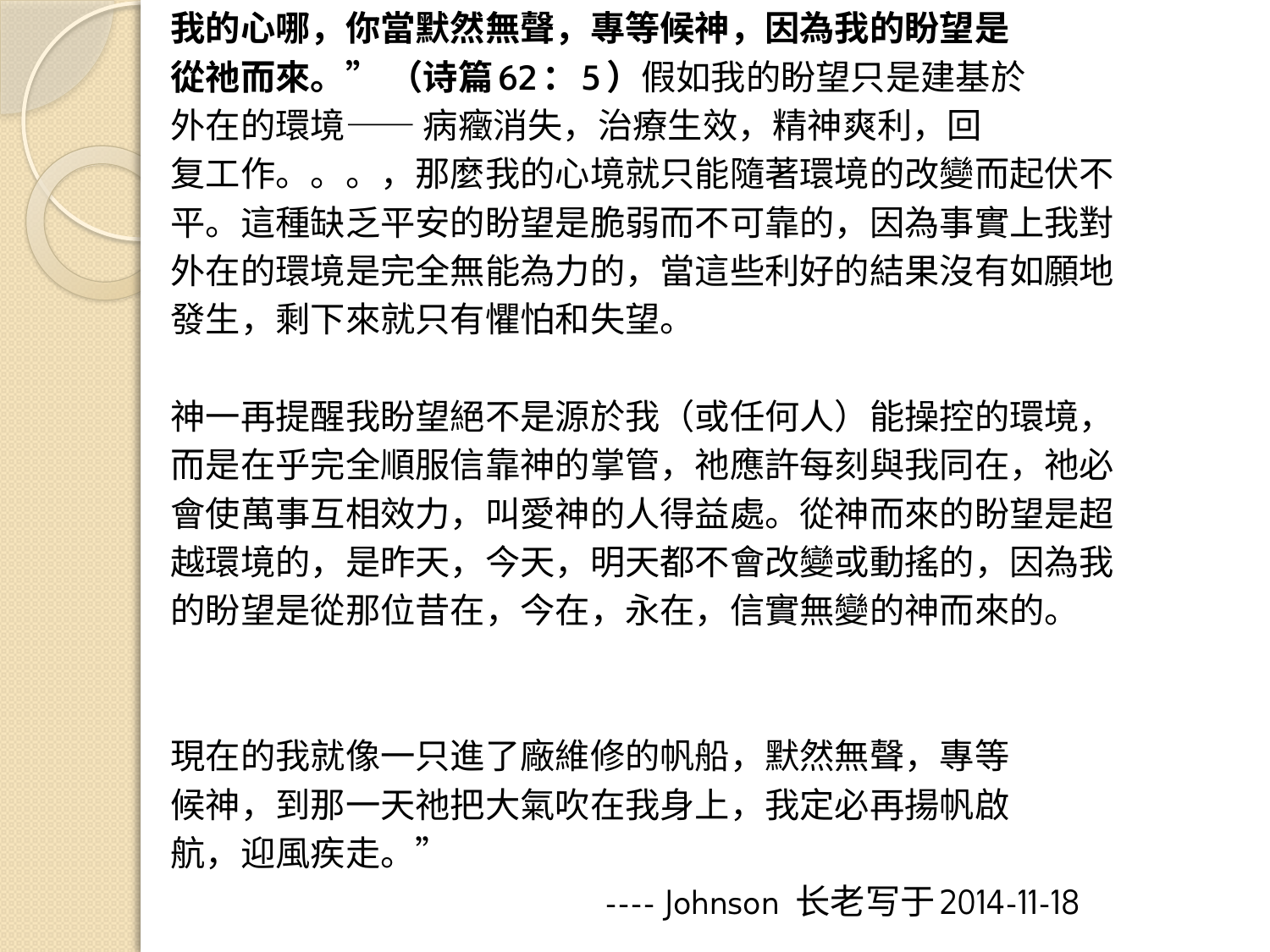

我的心哪，你當默然無聲，專等候神，因為我的盼望是
從祂而來。” （诗篇62：5）假如我的盼望只是建基於
外在的環境—— 病癥消失，治療生效，精神爽利，回
复工作。。。，那麼我的心境就只能隨著環境的改變而起伏不
平。這種缺乏平安的盼望是脆弱而不可靠的，因為事實上我對
外在的環境是完全無能為力的，當這些利好的結果沒有如願地
發生，剩下來就只有懼怕和失望。

神一再提醒我盼望絕不是源於我（或任何人）能操控的環境，
而是在乎完全順服信靠神的掌管，祂應許每刻與我同在，祂必
會使萬事互相效力，叫愛神的人得益處。從神而來的盼望是超
越環境的，是昨天，今天，明天都不會改變或動搖的，因為我
的盼望是從那位昔在，今在，永在，信實無變的神而來的。

現在的我就像一只進了廠維修的帆船，默然無聲，專等
候神，到那一天祂把大氣吹在我身上，我定必再揚帆啟
航，迎風疾走。”
                                         ---- Johnson 长老写于2014-11-18